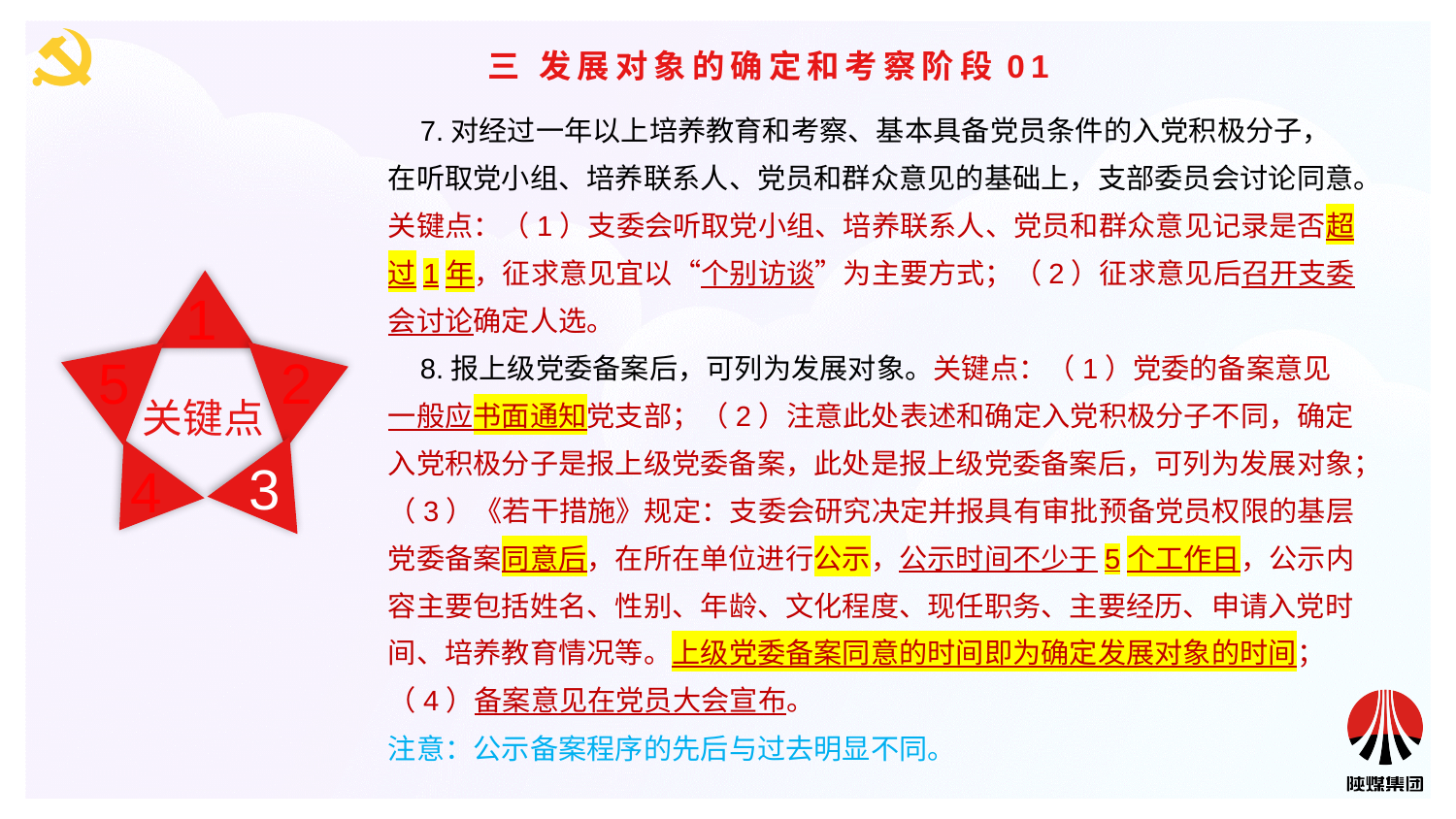

三 发展对象的确定和考察阶段01
    7.对经过一年以上培养教育和考察、基本具备党员条件的入党积极分子，在听取党小组、培养联系人、党员和群众意见的基础上，支部委员会讨论同意。关键点：（1）支委会听取党小组、培养联系人、党员和群众意见记录是否超过1年，征求意见宜以“个别访谈”为主要方式；（2）征求意见后召开支委会讨论确定人选。
    8.报上级党委备案后，可列为发展对象。关键点：（1）党委的备案意见一般应书面通知党支部；（2）注意此处表述和确定入党积极分子不同，确定入党积极分子是报上级党委备案，此处是报上级党委备案后，可列为发展对象；（3）《若干措施》规定：支委会研究决定并报具有审批预备党员权限的基层党委备案同意后，在所在单位进行公示，公示时间不少于5个工作日，公示内容主要包括姓名、性别、年龄、文化程度、现任职务、主要经历、申请入党时间、培养教育情况等。上级党委备案同意的时间即为确定发展对象的时间；（4）备案意见在党员大会宣布。
注意：公示备案程序的先后与过去明显不同。

1

5
2
关键点
3
4